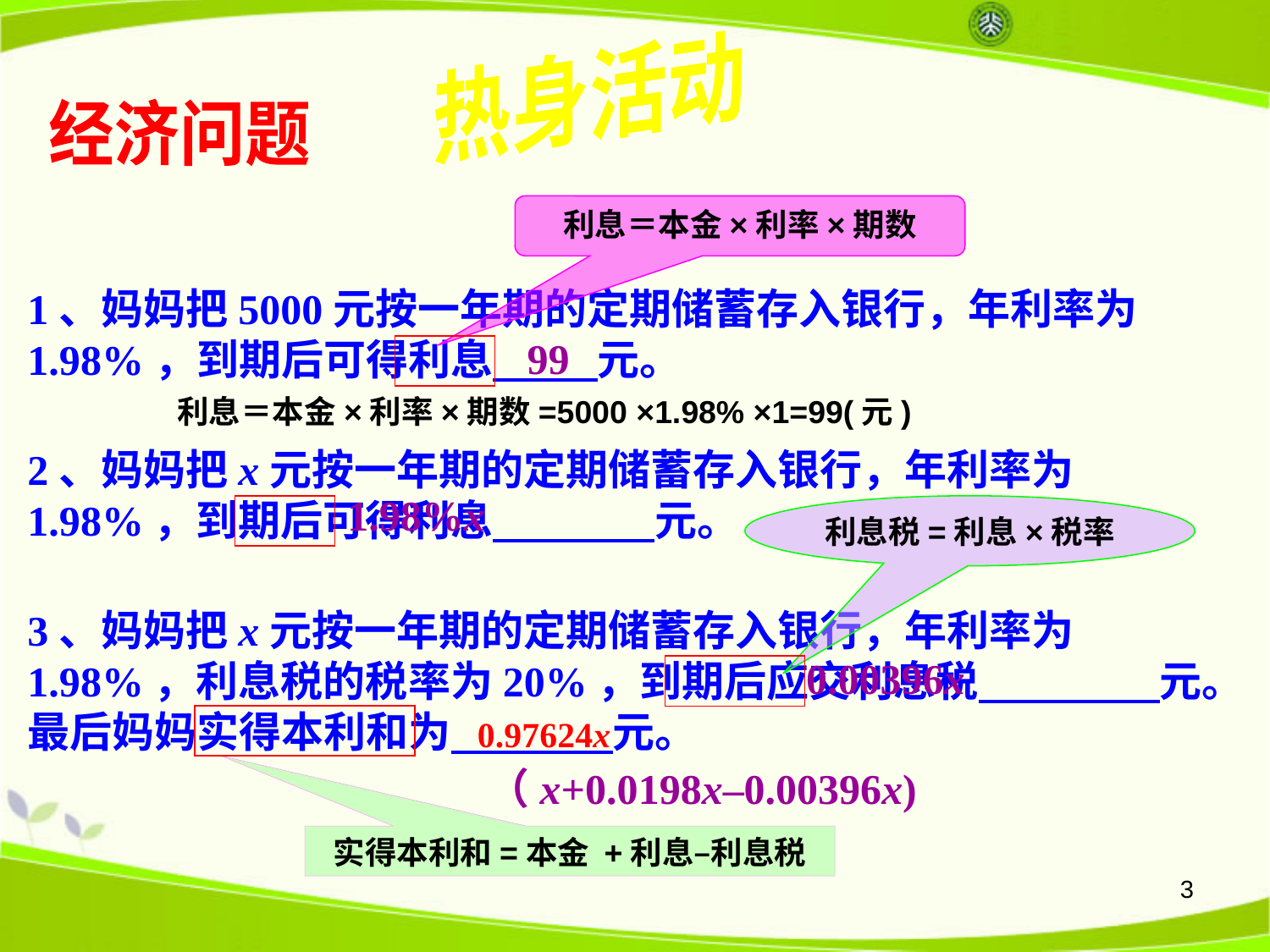

热身活动
经济问题
利息＝本金×利率×期数
1、妈妈把5000元按一年期的定期储蓄存入银行，年利率为1.98%，到期后可得利息           元。

2、妈妈把x元按一年期的定期储蓄存入银行，年利率为1.98%，到期后可得利息                 元。

3、妈妈把x元按一年期的定期储蓄存入银行，年利率为1.98%，利息税的税率为20%，到期后应交利息税                   元。
最后妈妈实得本利和为                 元。
99

利息＝本金×利率×期数=5000 ×1.98% ×1=99(元)
1.98%x

利息税=利息×税率
0.00396x

0.97624x
（x+0.0198x–0.00396x)
实得本利和=本金 +利息–利息税
3